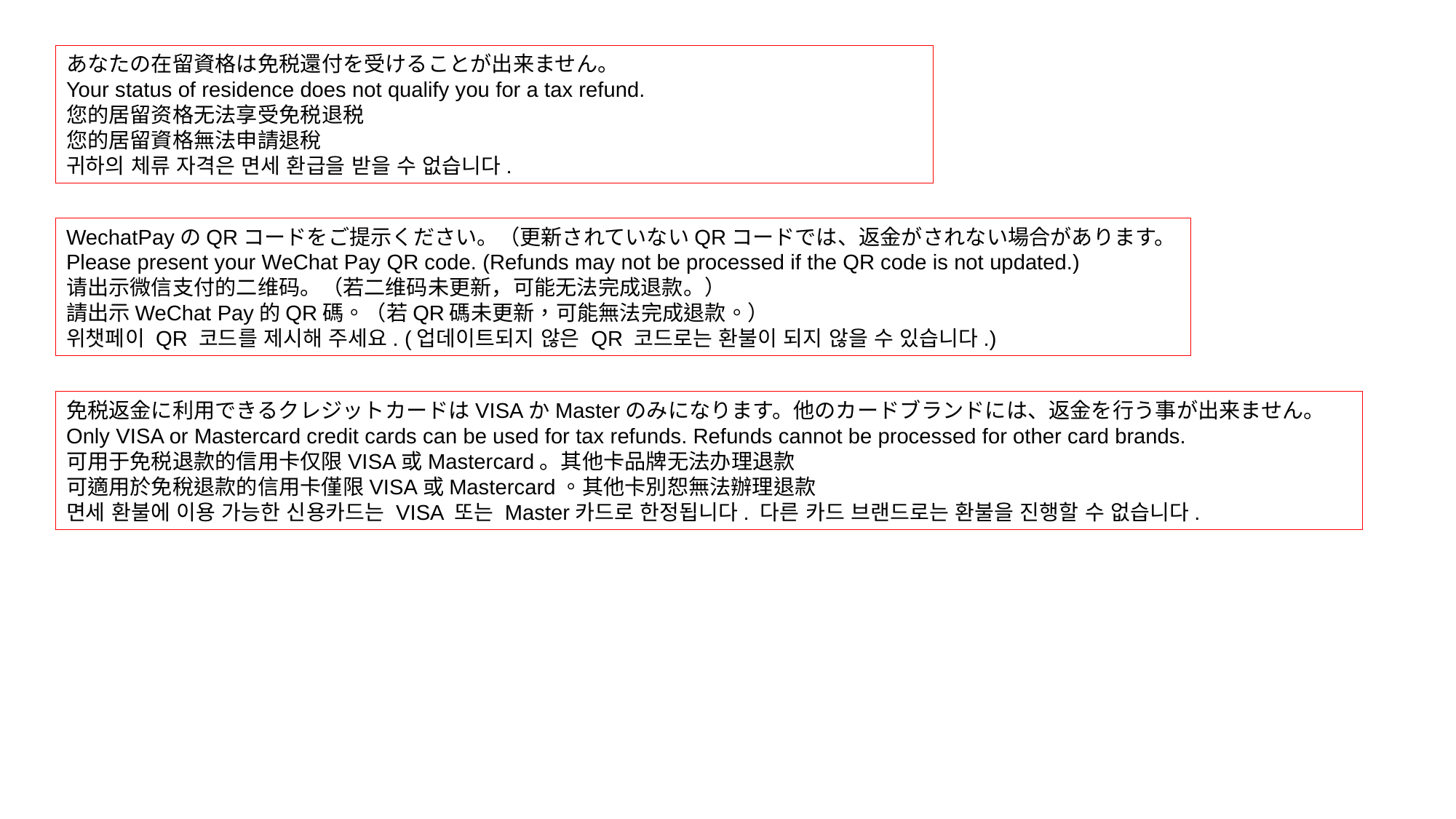

あなたの在留資格は免税還付を受けることが出来ません。
Your status of residence does not qualify you for a tax refund.
您的居留资格无法享受免税退税
您的居留資格無法申請退稅
귀하의 체류 자격은 면세 환급을 받을 수 없습니다.
WechatPayのQRコードをご提示ください。（更新されていないQRコードでは、返金がされない場合があります。
Please present your WeChat Pay QR code. (Refunds may not be processed if the QR code is not updated.)
请出示微信支付的二维码。（若二维码未更新，可能无法完成退款。）
請出示WeChat Pay的QR碼。（若QR碼未更新，可能無法完成退款。）
위챗페이 QR 코드를 제시해 주세요. (업데이트되지 않은 QR 코드로는 환불이 되지 않을 수 있습니다.)
免税返金に利用できるクレジットカードはVISAかMasterのみになります。他のカードブランドには、返金を行う事が出来ません。
Only VISA or Mastercard credit cards can be used for tax refunds. Refunds cannot be processed for other card brands.
可用于免税退款的信用卡仅限VISA或Mastercard。其他卡品牌无法办理退款
可適用於免稅退款的信用卡僅限VISA或Mastercard。其他卡別恕無法辦理退款
면세 환불에 이용 가능한 신용카드는 VISA 또는 Master카드로 한정됩니다. 다른 카드 브랜드로는 환불을 진행할 수 없습니다.